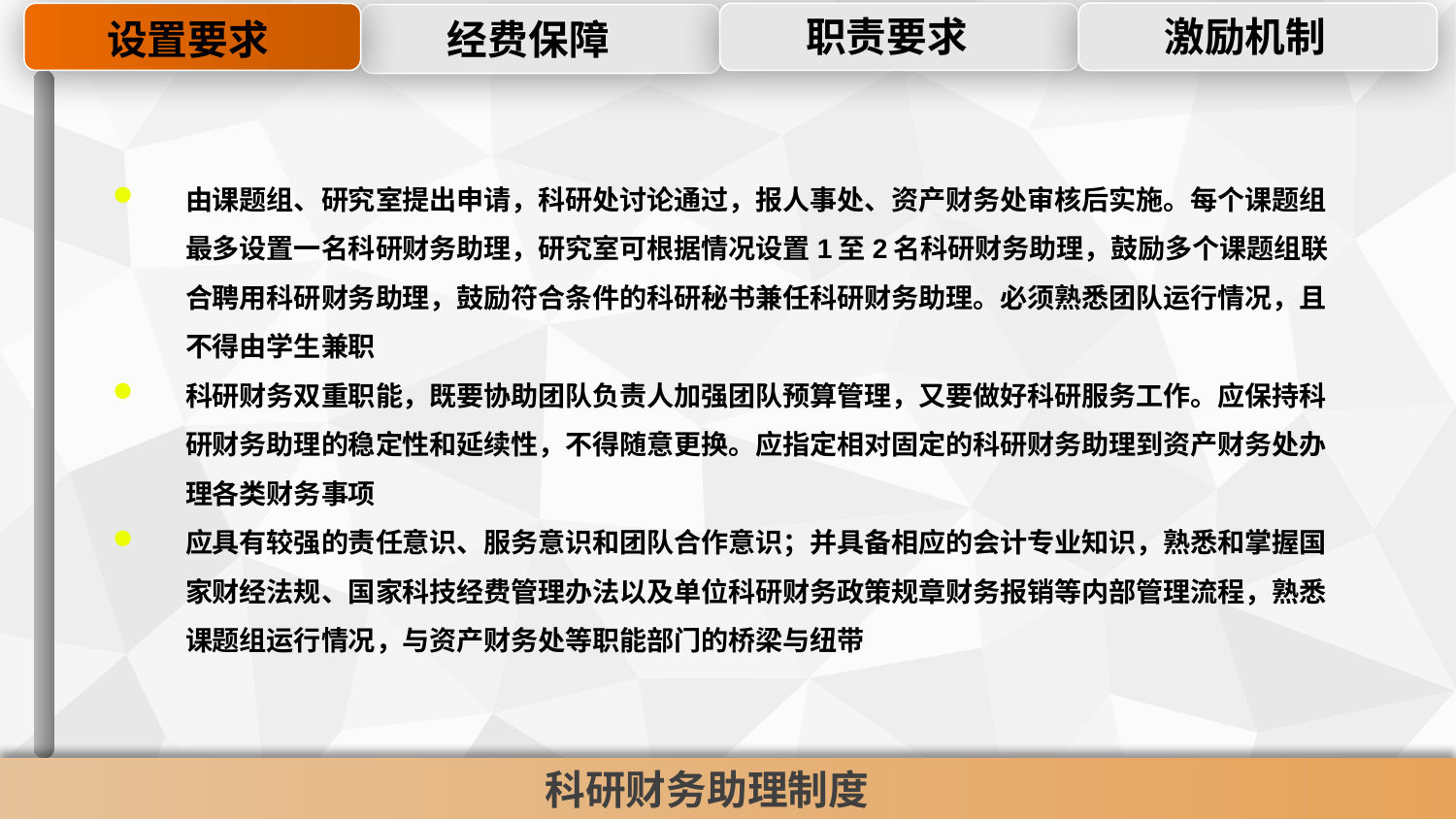

激励机制
职责要求
设置要求
经费保障

由课题组、研究室提出申请，科研处讨论通过，报人事处、资产财务处审核后实施。每个课题组最多设置一名科研财务助理，研究室可根据情况设置1至2名科研财务助理，鼓励多个课题组联合聘用科研财务助理，鼓励符合条件的科研秘书兼任科研财务助理。必须熟悉团队运行情况，且不得由学生兼职
科研财务双重职能，既要协助团队负责人加强团队预算管理，又要做好科研服务工作。应保持科研财务助理的稳定性和延续性，不得随意更换。应指定相对固定的科研财务助理到资产财务处办理各类财务事项
应具有较强的责任意识、服务意识和团队合作意识；并具备相应的会计专业知识，熟悉和掌握国家财经法规、国家科技经费管理办法以及单位科研财务政策规章财务报销等内部管理流程，熟悉课题组运行情况，与资产财务处等职能部门的桥梁与纽带
科研财务助理制度